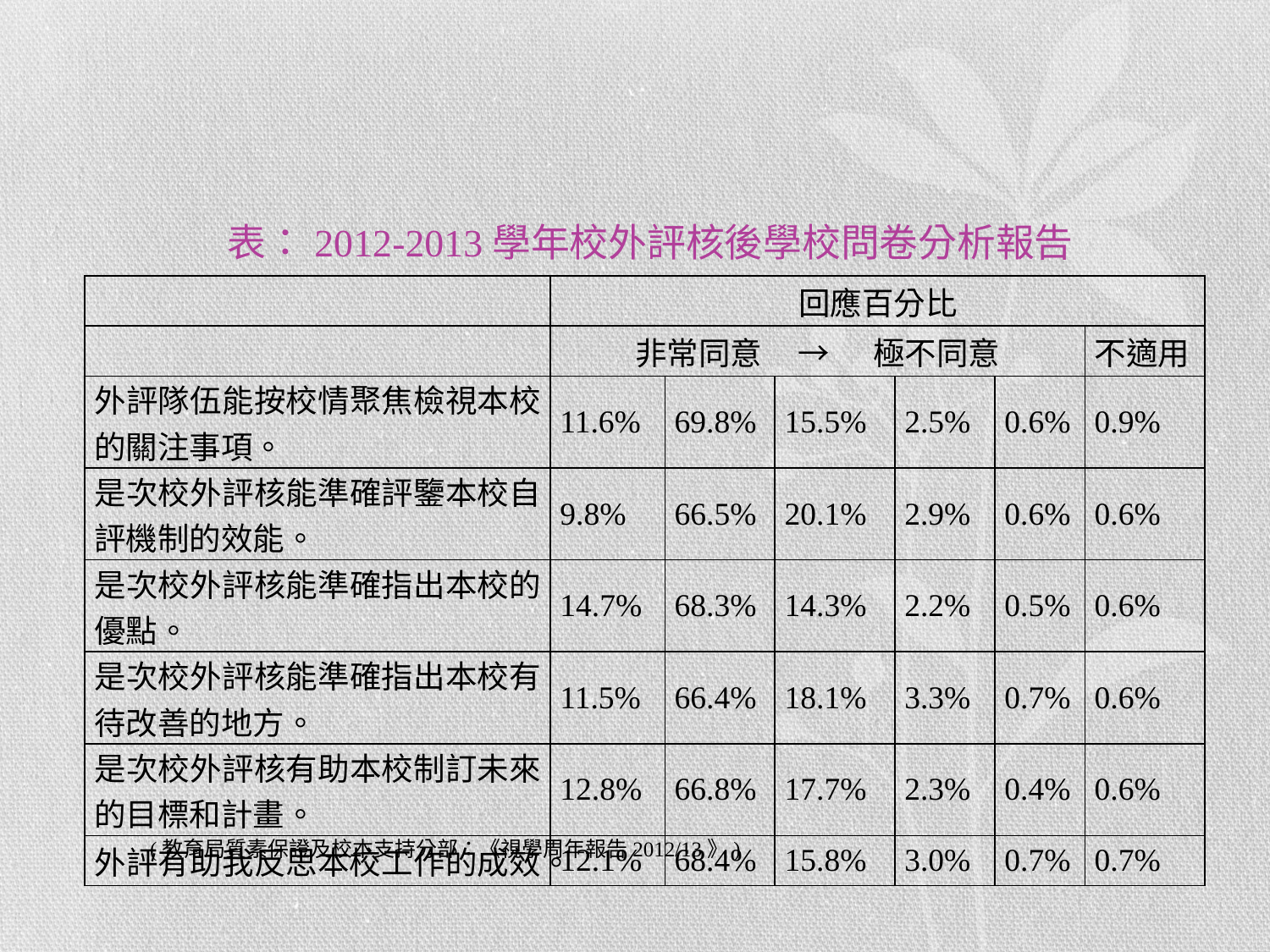

#
表：2012-2013學年校外評核後學校問卷分析報告
|  | 回應百分比 |  |  |  |  |  |
| --- | --- | --- | --- | --- | --- | --- |
|  | 非常同意 → 極不同意 |  |  |  |  | 不適用 |
| 外評隊伍能按校情聚焦檢視本校的關注事項。 | 11.6% | 69.8% | 15.5% | 2.5% | 0.6% | 0.9% |
| 是次校外評核能準確評鑒本校自評機制的效能。 | 9.8% | 66.5% | 20.1% | 2.9% | 0.6% | 0.6% |
| 是次校外評核能準確指出本校的優點。 | 14.7% | 68.3% | 14.3% | 2.2% | 0.5% | 0.6% |
| 是次校外評核能準確指出本校有待改善的地方。 | 11.5% | 66.4% | 18.1% | 3.3% | 0.7% | 0.6% |
| 是次校外評核有助本校制訂未來的目標和計畫。 | 12.8% | 66.8% | 17.7% | 2.3% | 0.4% | 0.6% |
| 外評有助我反思本校工作的成效。 | 12.1% | 68.4% | 15.8% | 3.0% | 0.7% | 0.7% |
(教育局質素保證及校本支持分部：《視學周年報告2012/13》)